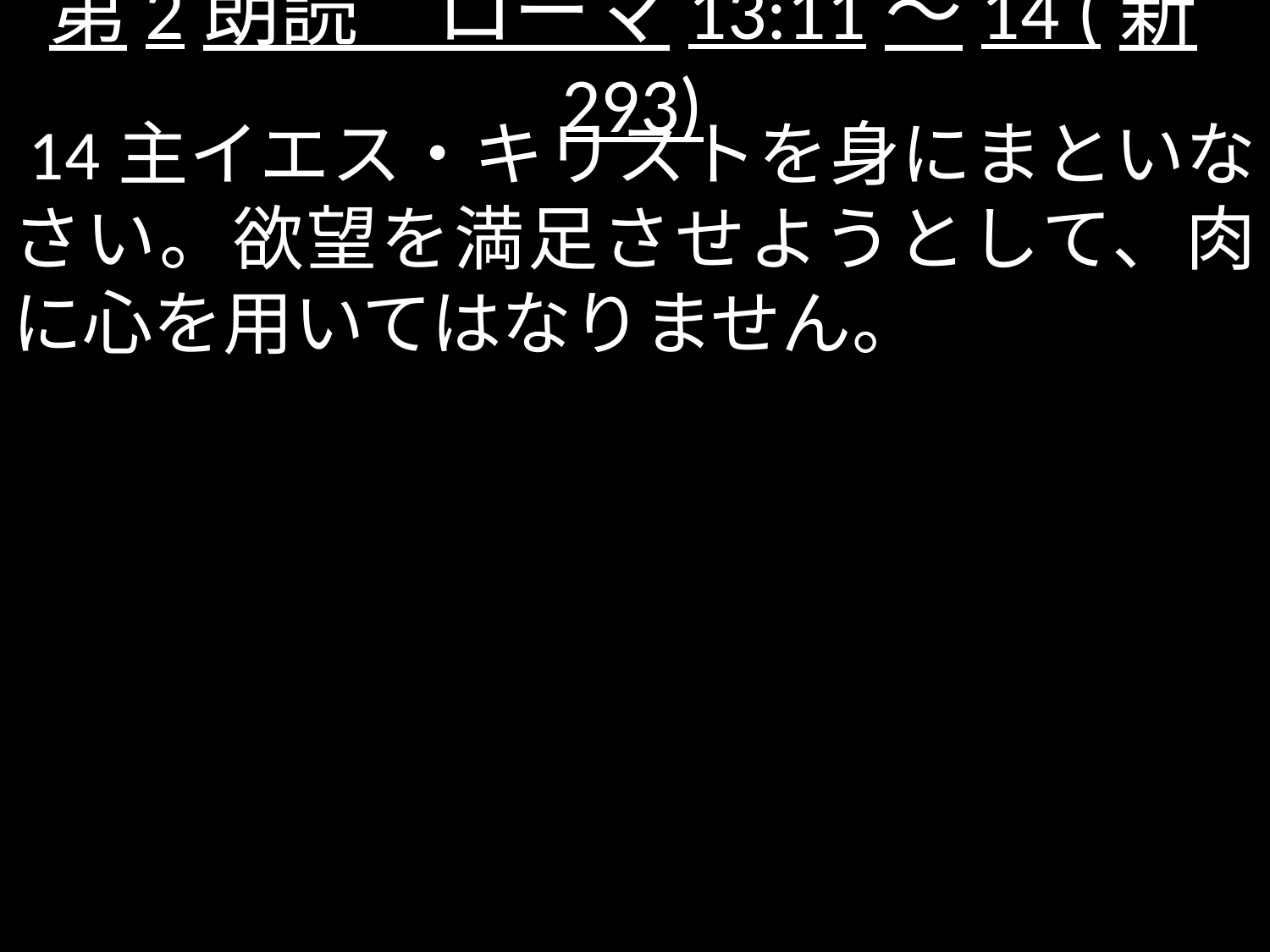

# 第2朗読　ローマ13:11～14 (新293)
 14主イエス・キリストを身にまといなさい。欲望を満足させようとして、肉に心を用いてはなりません。